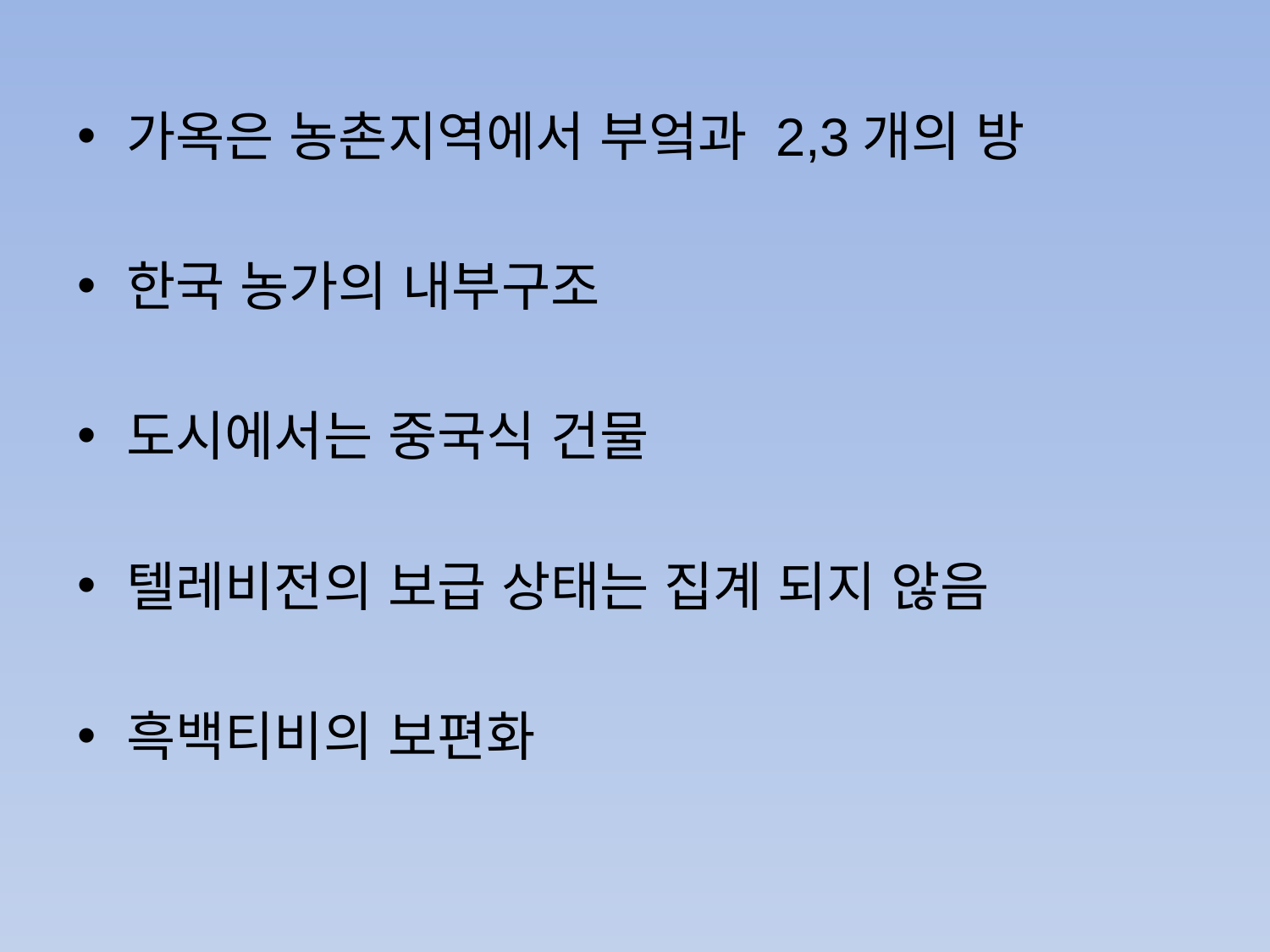

가옥은 농촌지역에서 부엌과 2,3개의 방

한국 농가의 내부구조

도시에서는 중국식 건물

텔레비전의 보급 상태는 집계 되지 않음

흑백티비의 보편화